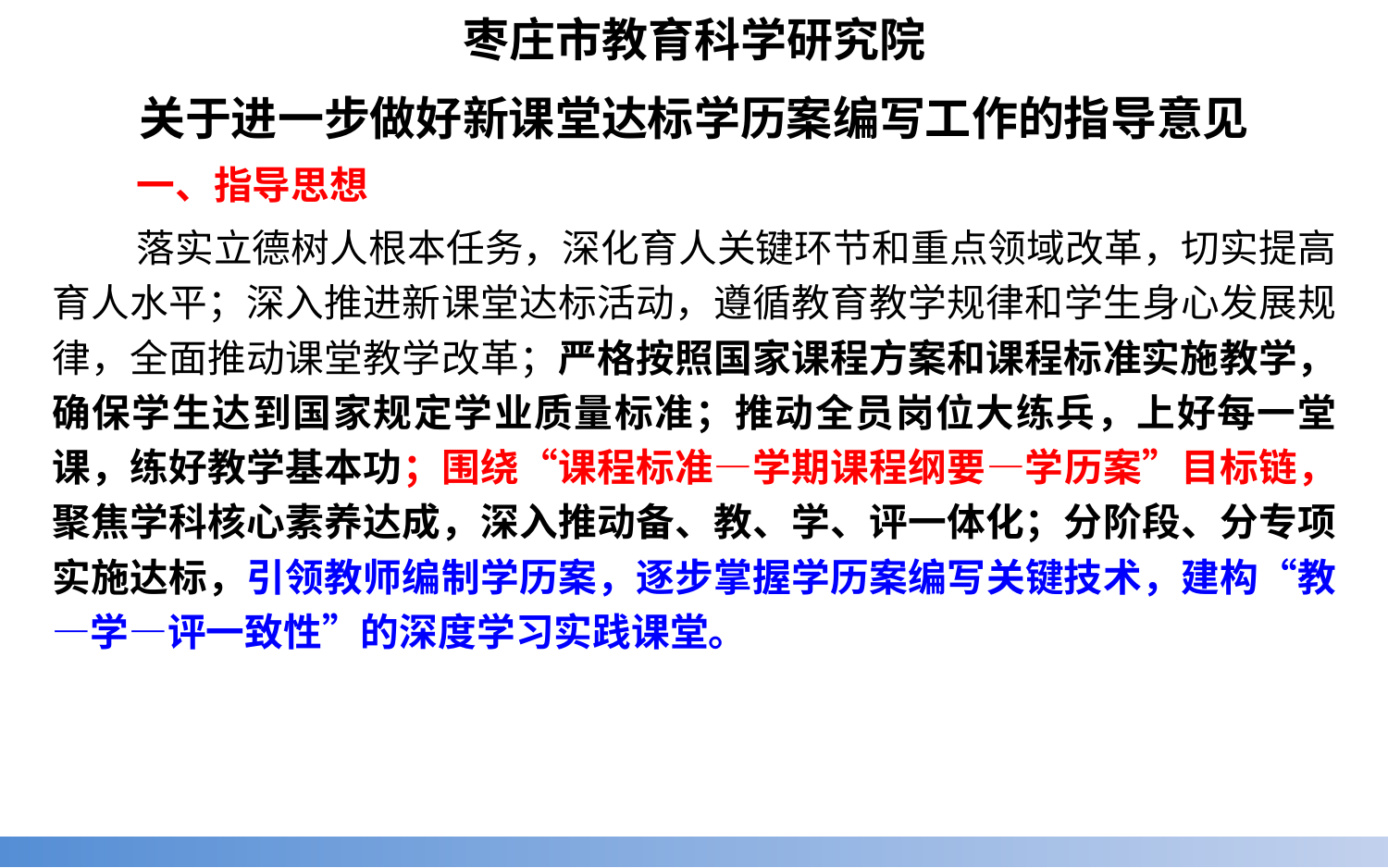

枣庄市教育科学研究院
关于进一步做好新课堂达标学历案编写工作的指导意见
  一、指导思想
  落实立德树人根本任务，深化育人关键环节和重点领域改革，切实提高育人水平；深入推进新课堂达标活动，遵循教育教学规律和学生身心发展规律，全面推动课堂教学改革；严格按照国家课程方案和课程标准实施教学，确保学生达到国家规定学业质量标准；推动全员岗位大练兵，上好每一堂课，练好教学基本功；围绕“课程标准—学期课程纲要—学历案”目标链，聚焦学科核心素养达成，深入推动备、教、学、评一体化；分阶段、分专项实施达标，引领教师编制学历案，逐步掌握学历案编写关键技术，建构“教—学—评一致性”的深度学习实践课堂。